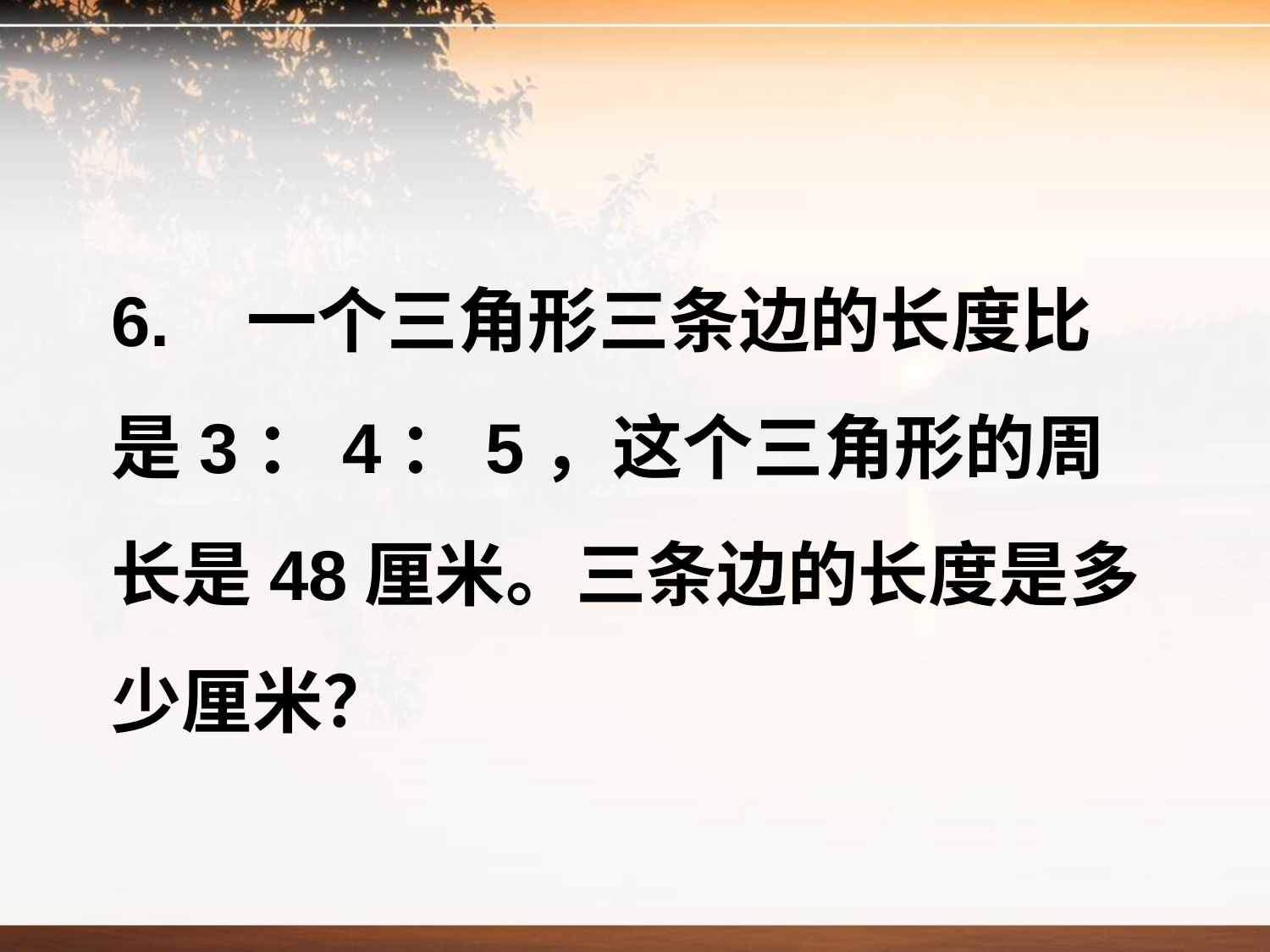

6.   一个三角形三条边的长度比是3：4：5，这个三角形的周长是48厘米。三条边的长度是多少厘米？